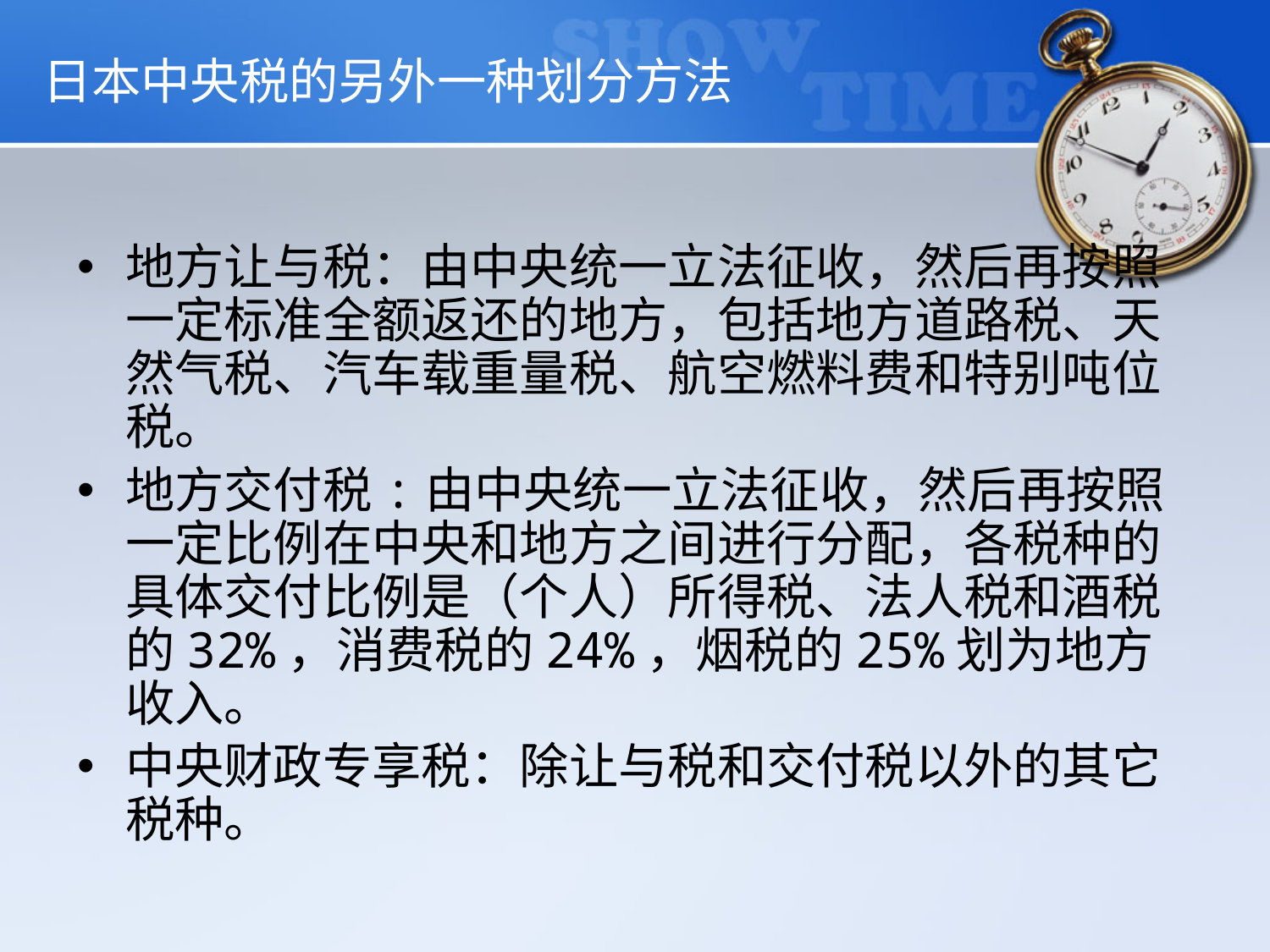

# 日本中央税的另外一种划分方法
地方让与税：由中央统一立法征收，然后再按照一定标准全额返还的地方，包括地方道路税、天然气税、汽车载重量税、航空燃料费和特别吨位税。
地方交付税:由中央统一立法征收，然后再按照一定比例在中央和地方之间进行分配，各税种的具体交付比例是（个人）所得税、法人税和酒税的32%，消费税的24%，烟税的25%划为地方收入。
中央财政专享税：除让与税和交付税以外的其它税种。